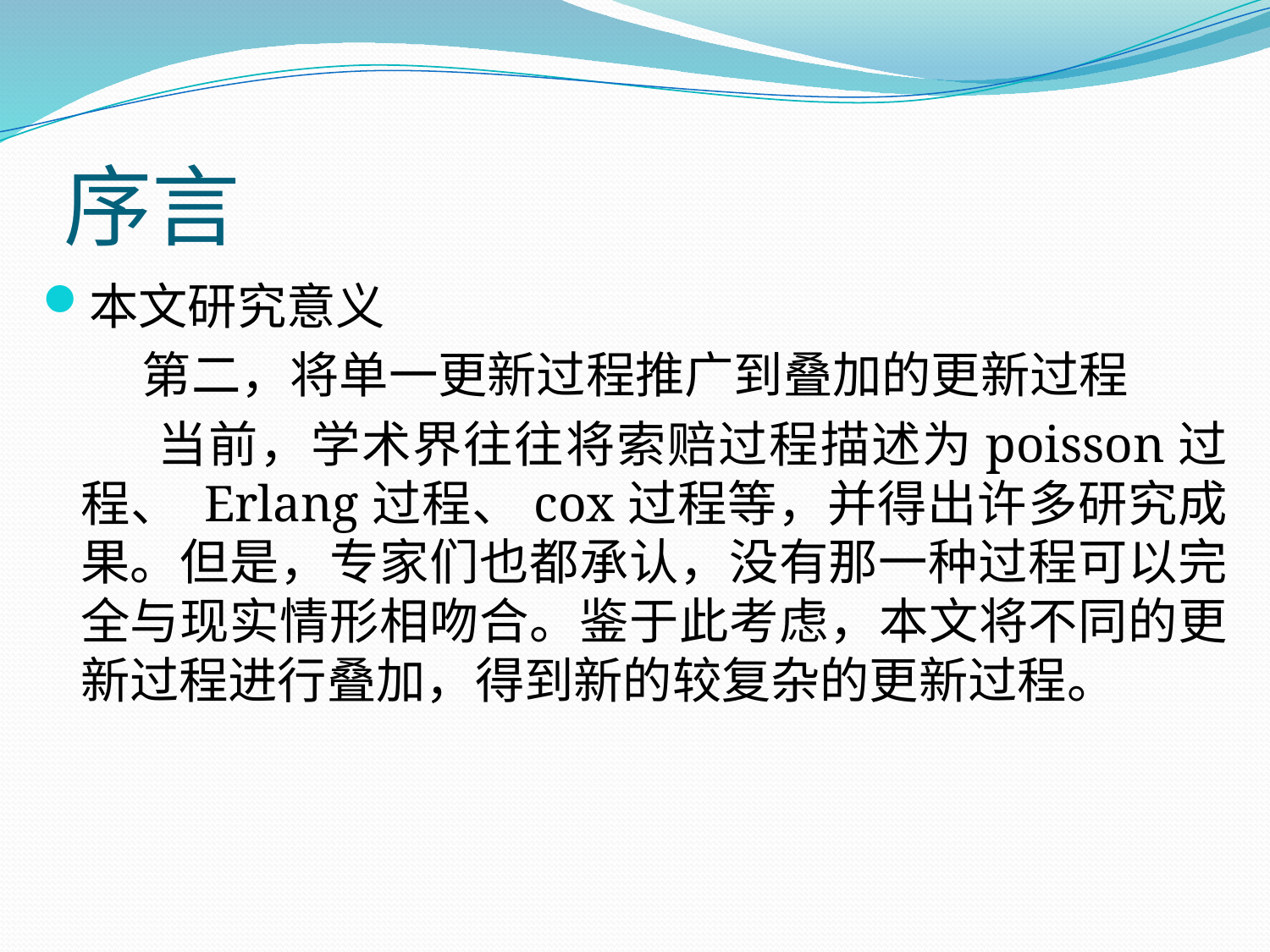

# 序言
本文研究意义
        第二，将单一更新过程推广到叠加的更新过程
        当前，学术界往往将索赔过程描述为poisson过程、 Erlang过程、cox过程等，并得出许多研究成果。但是，专家们也都承认，没有那一种过程可以完全与现实情形相吻合。鉴于此考虑，本文将不同的更新过程进行叠加，得到新的较复杂的更新过程。